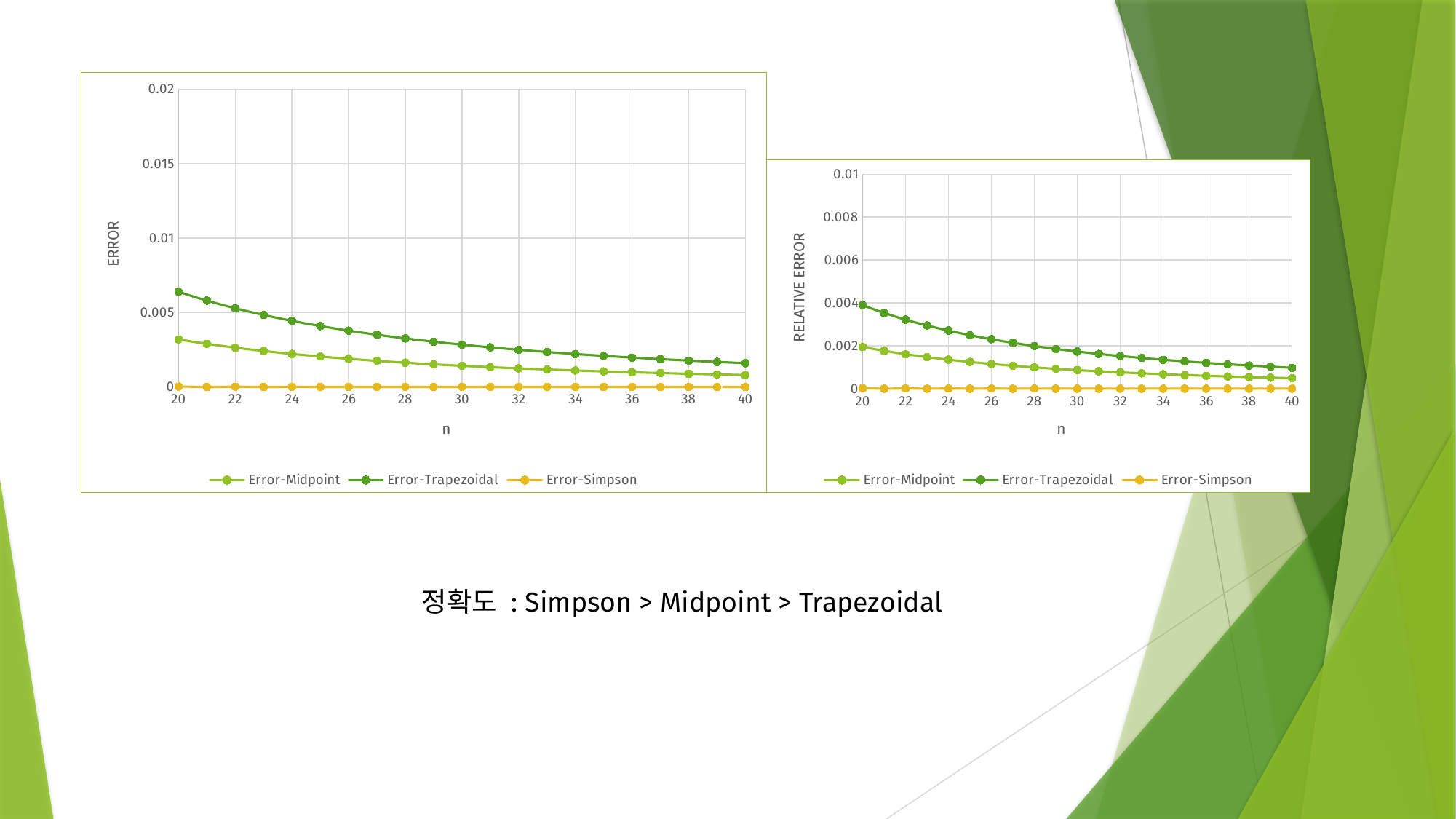

#

### Chart

| Category |  |  |  |
|---|---|---|---|

### Chart

| Category |  |  |  |
|---|---|---|---|
정확도 : Simpson > Midpoint > Trapezoidal